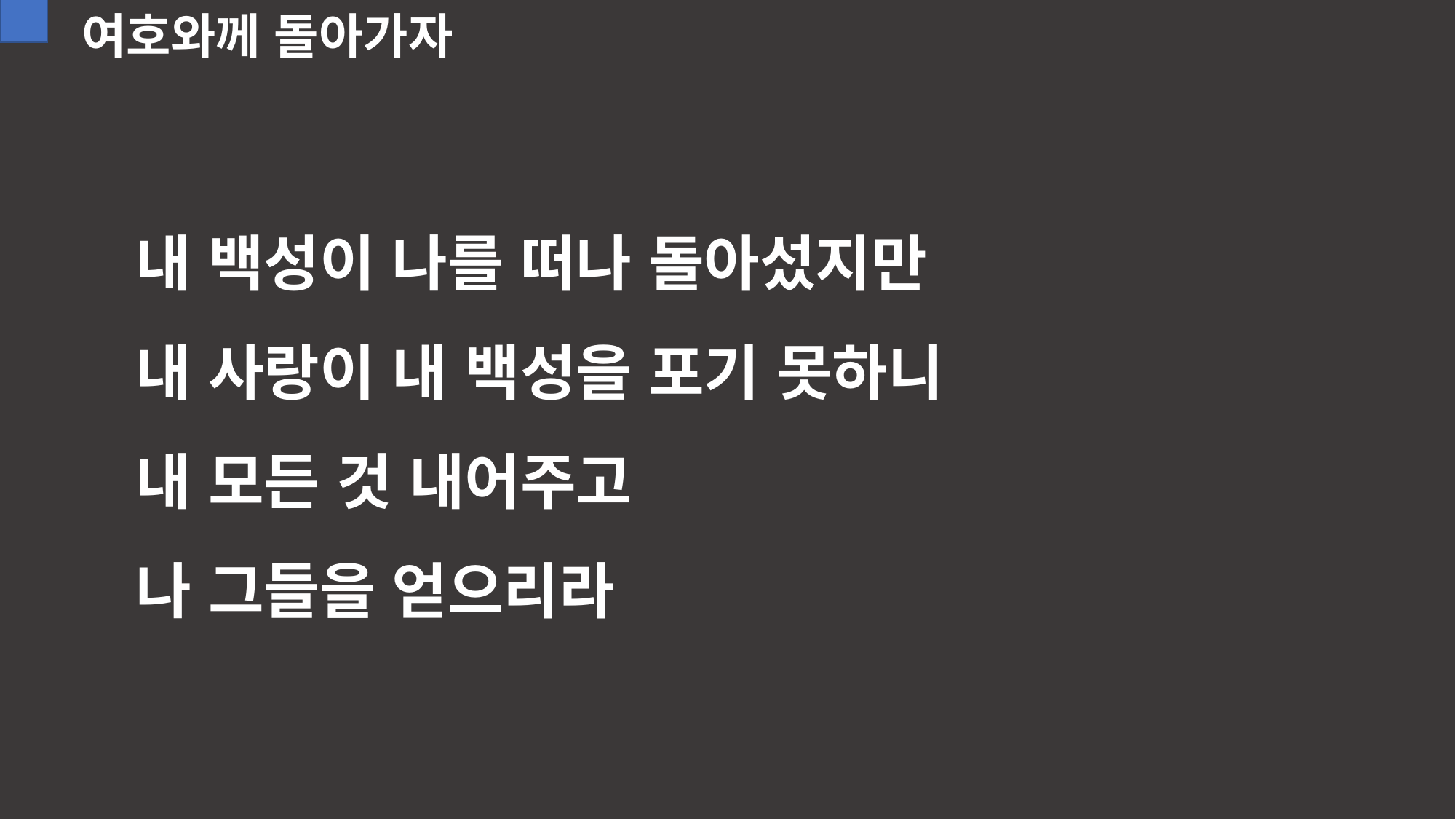

여호와께 돌아가자

내 백성이 나를 떠나 돌아섰지만
내 사랑이 내 백성을 포기 못하니
내 모든 것 내어주고
나 그들을 얻으리라